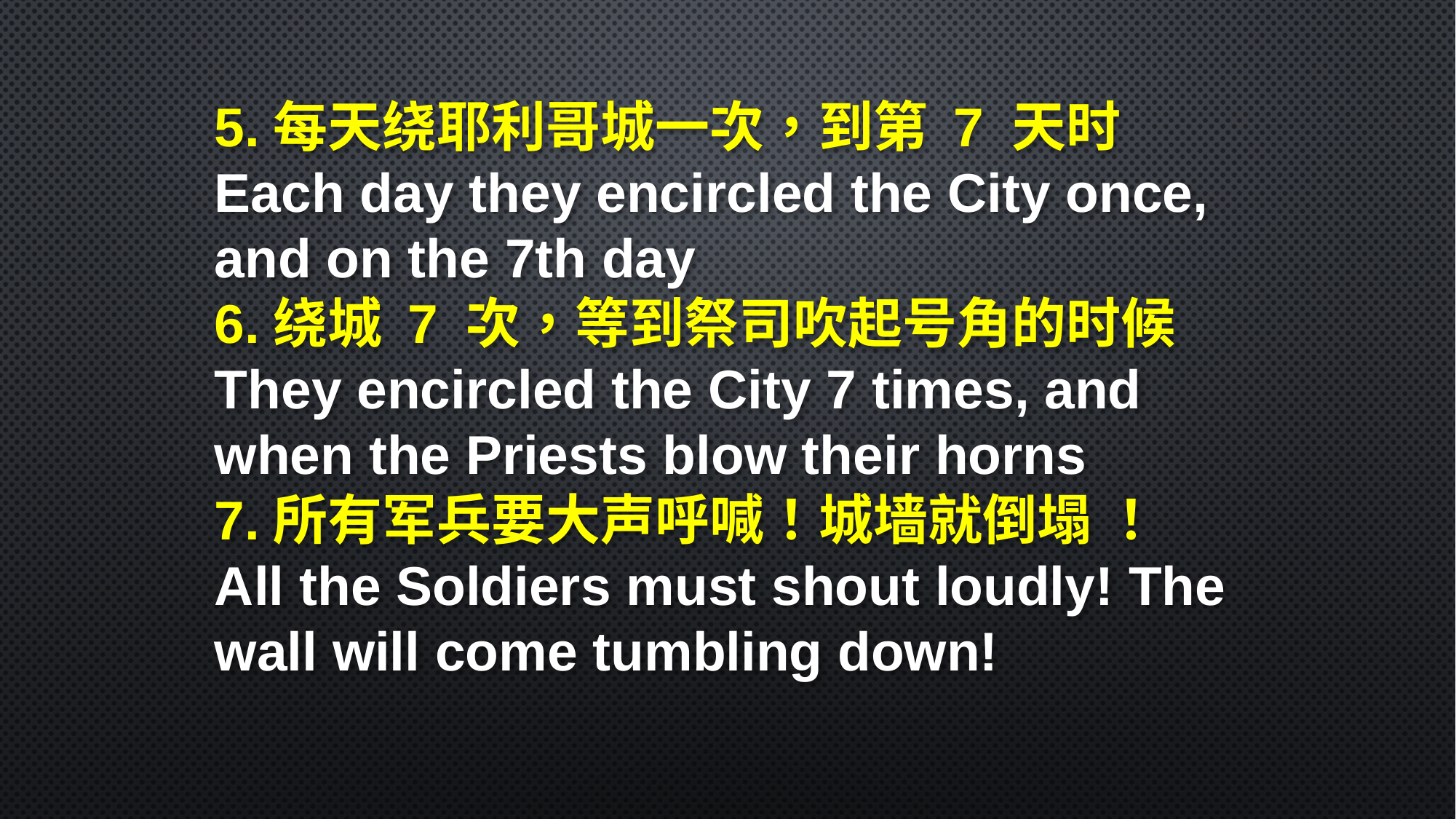

5.每天绕耶利哥城一次，到第 7 天时
Each day they encircled the City once, and on the 7th day
6.绕城 7 次，等到祭司吹起号角的时候They encircled the City 7 times, and when the Priests blow their horns
7.所有军兵要大声呼喊！城墙就倒塌 ！
All the Soldiers must shout loudly! The wall will come tumbling down!